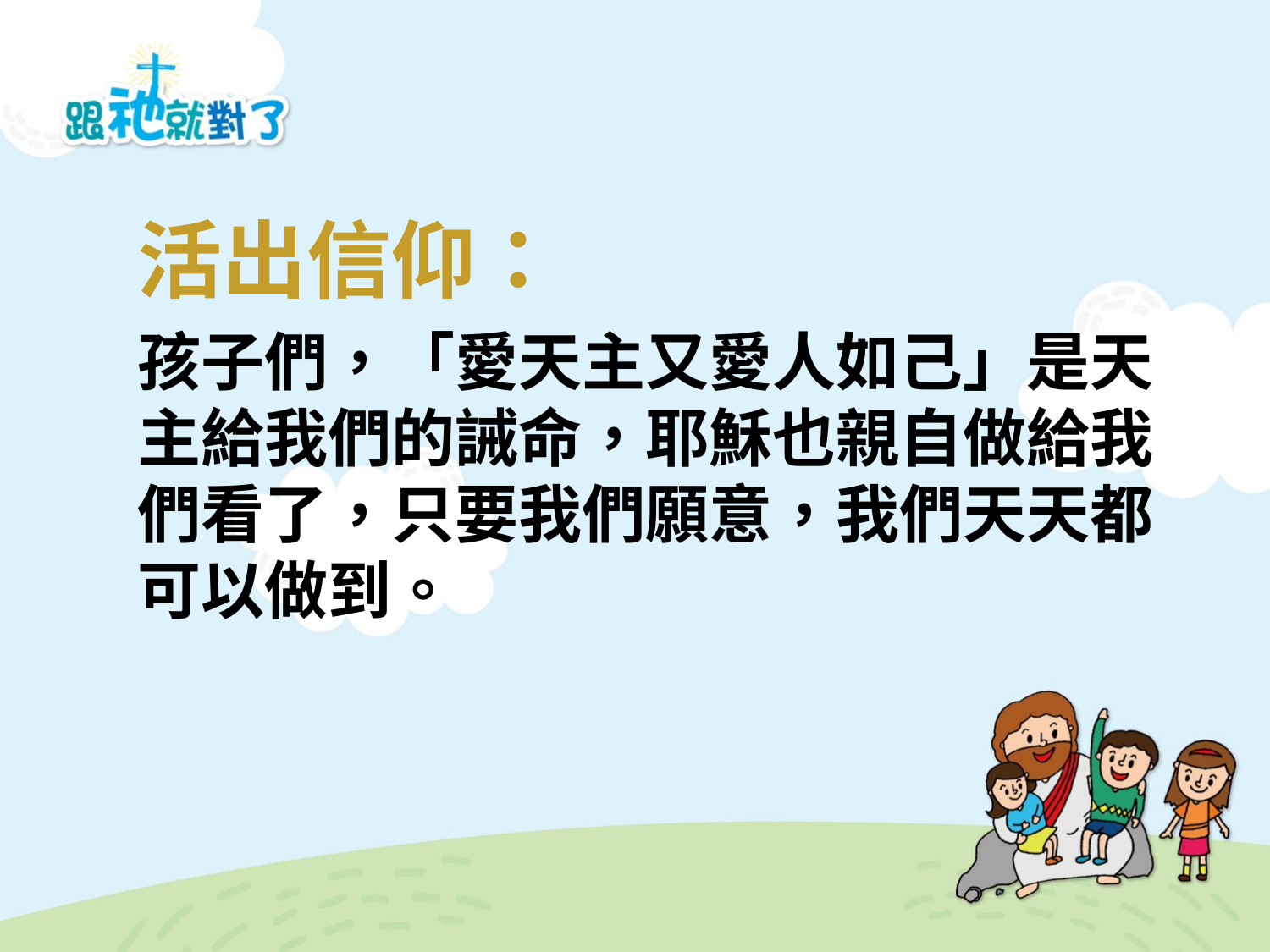

活出信仰：
孩子們，「愛天主又愛人如己」是天主給我們的誡命，耶穌也親自做給我們看了，只要我們願意，我們天天都可以做到。